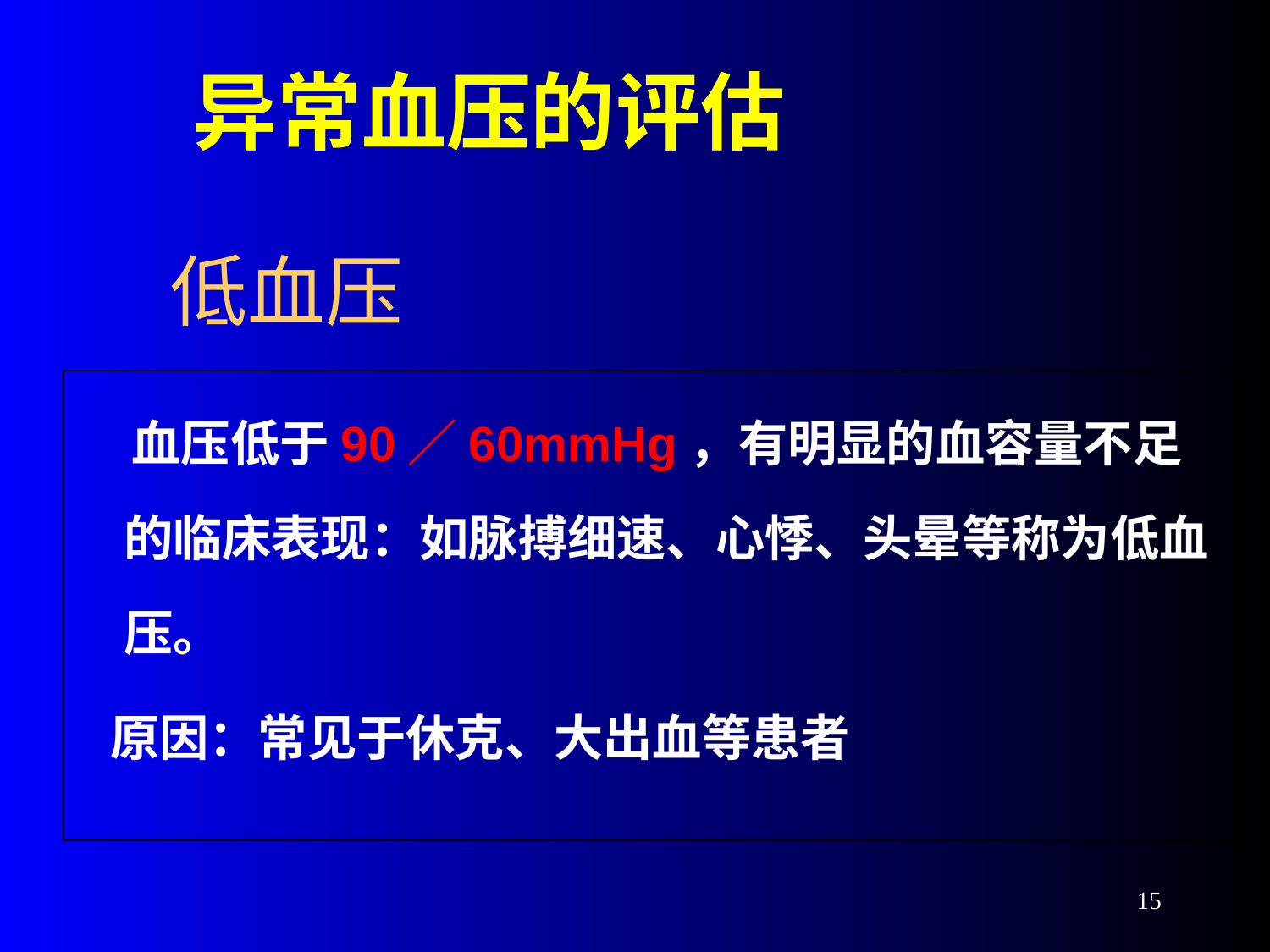

异常血压的评估
   低血压
    血压低于90／60mmHg，有明显的血容量不足的临床表现：如脉搏细速、心悸、头晕等称为低血压。
  原因：常见于休克、大出血等患者

15